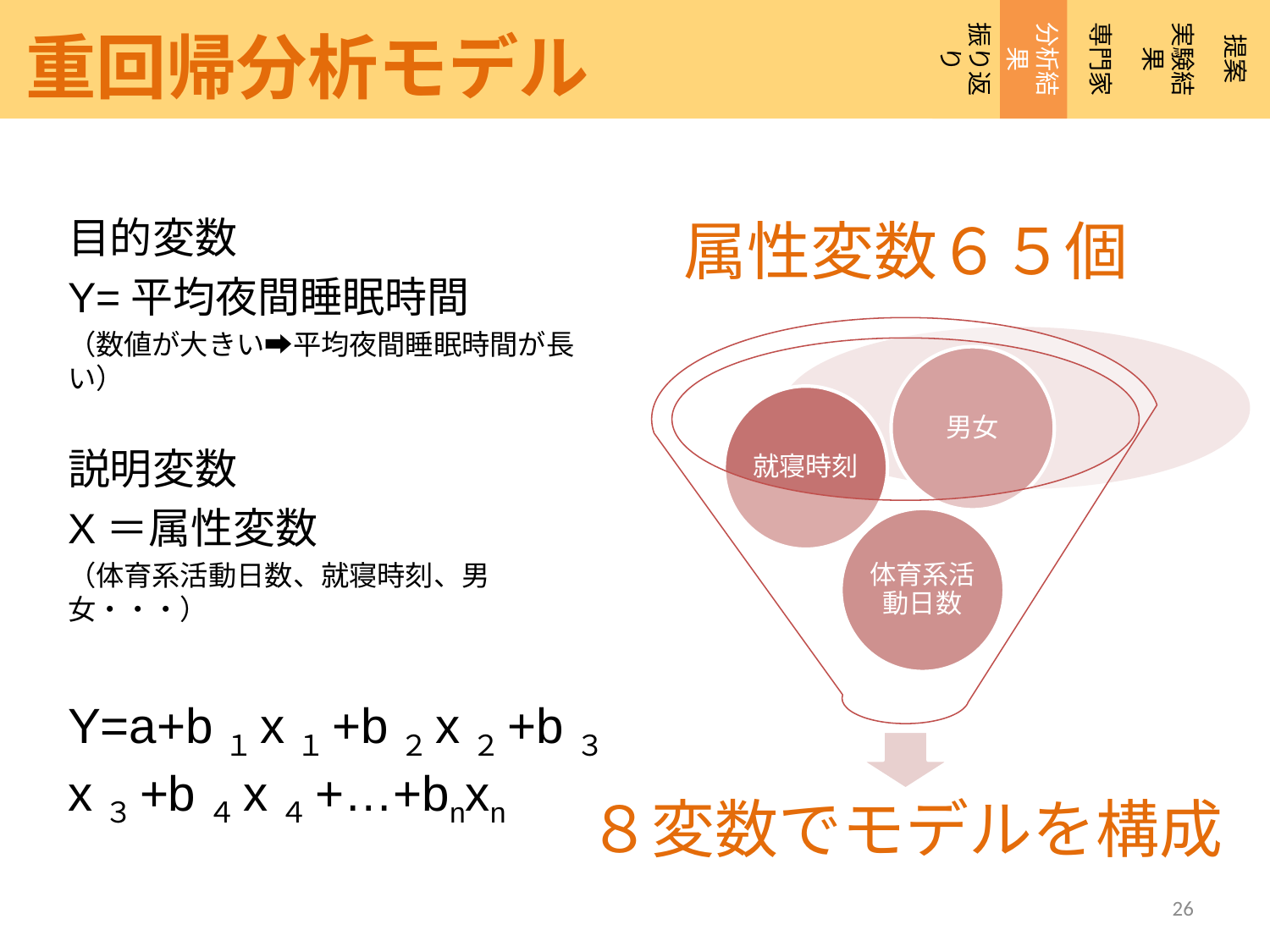

専門家
提案

振り返り
実験結果
分析結果
重回帰分析モデル

８変数でモデルを構成
体育系活動日数
就寝時刻
男女
属性変数６５個

目的変数
Y=平均夜間睡眠時間
（数値が大きい➡️平均夜間睡眠時間が長い）

説明変数
X＝属性変数
（体育系活動日数、就寝時刻、男女・・・）

Y=a+b１x１+b２x２+b３x３+b４x４+…+bnxn

26